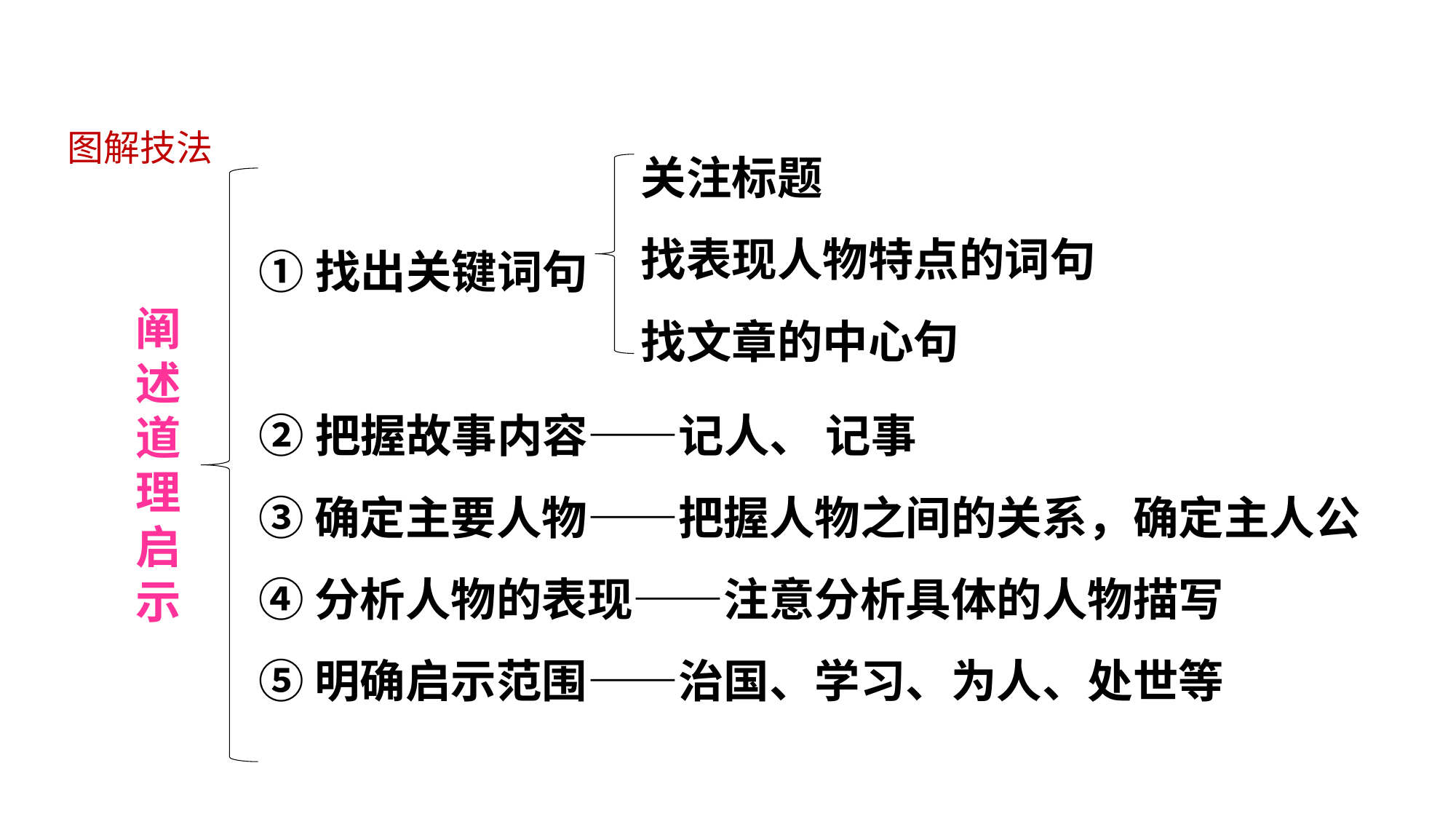

关注标题
找表现人物特点的词句
找文章的中心句

①找出关键词句

②把握故事内容——记人、 记事
③ 确定主要人物——把握人物之间的关系，确定主人公
④ 分析人物的表现——注意分析具体的人物描写
⑤ 明确启示范围——治国、学习、为人、处世等
阐
述
道
理
启
示
图解技法